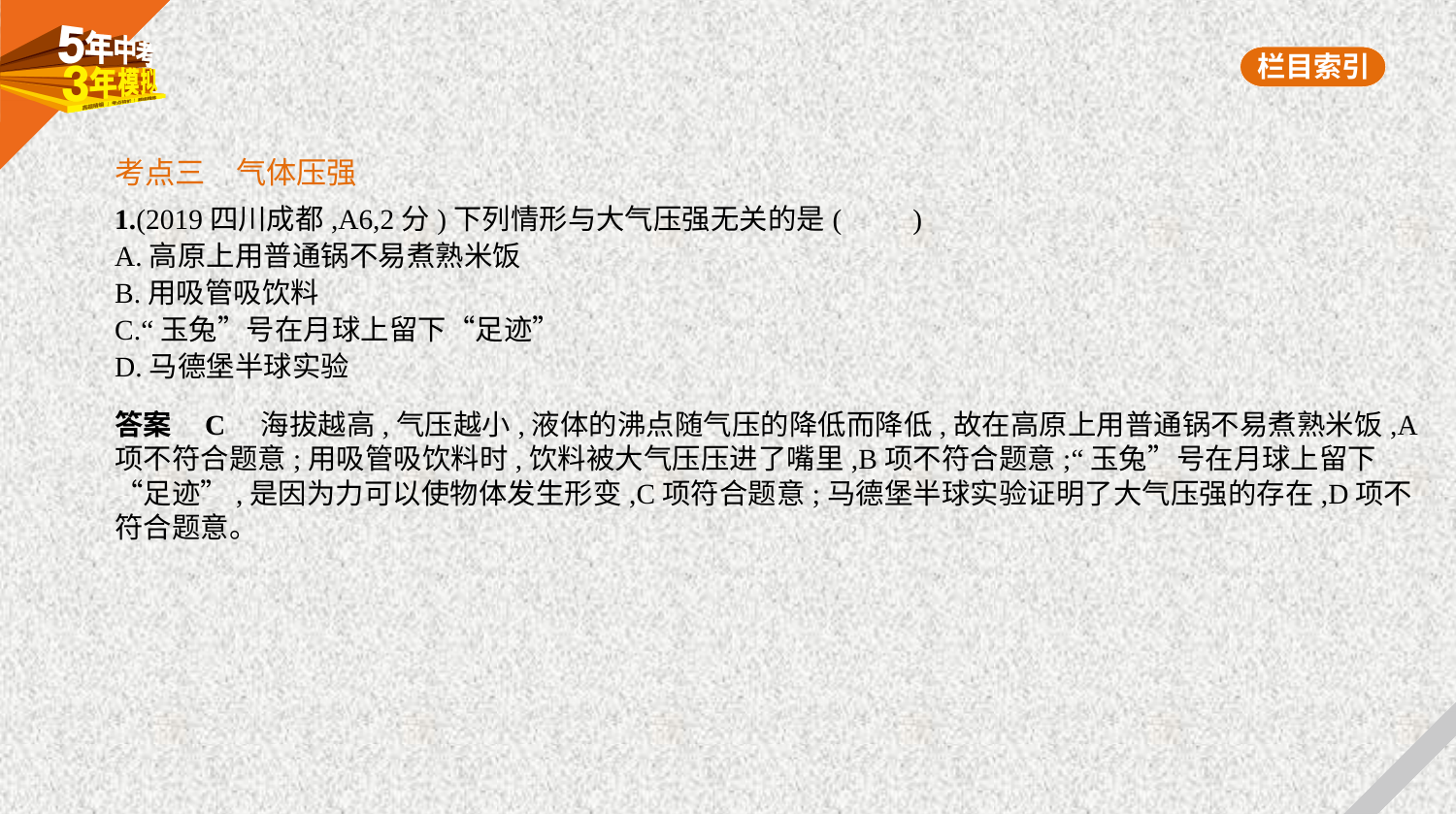

考点三　气体压强
1.(2019四川成都,A6,2分)下列情形与大气压强无关的是(　　)
A.高原上用普通锅不易煮熟米饭
B.用吸管吸饮料
C.“玉兔”号在月球上留下“足迹”
D.马德堡半球实验
答案    C　海拔越高,气压越小,液体的沸点随气压的降低而降低,故在高原上用普通锅不易煮熟米饭,A
项不符合题意;用吸管吸饮料时,饮料被大气压压进了嘴里,B项不符合题意;“玉兔”号在月球上留下
“足迹”,是因为力可以使物体发生形变,C项符合题意;马德堡半球实验证明了大气压强的存在,D项不
符合题意。